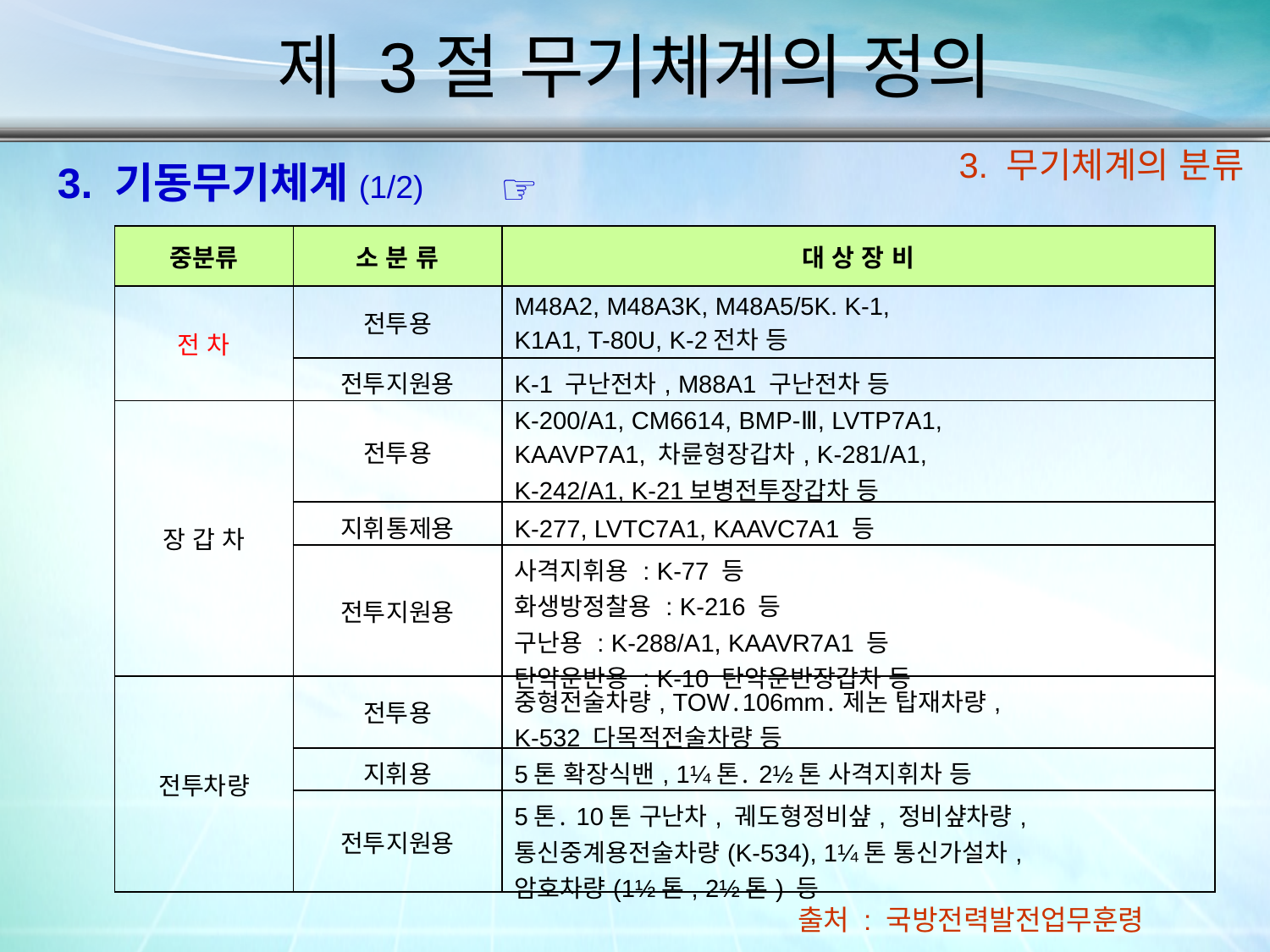

제 3절 무기체계의 정의
3. 무기체계의 분류
3. 기동무기체계(1/2)
☞
| 중분류 | 소 분 류 | 대 상 장 비 |
| --- | --- | --- |
| 전 차 | 전투용 | M48A2, M48A3K, M48A5/5K. K-1, K1A1, T-80U, K-2전차 등 |
|  | 전투지원용 | K-1 구난전차, M88A1 구난전차 등 |
| 장 갑 차 | 전투용 | K-200/A1, CM6614, BMP-Ⅲ, LVTP7A1, KAAVP7A1, 차륜형장갑차, K-281/A1, K-242/A1, K-21보병전투장갑차 등 |
|  | 지휘통제용 | K-277, LVTC7A1, KAAVC7A1 등 |
|  | 전투지원용 | 사격지휘용 : K-77 등 화생방정찰용 : K-216 등 구난용 : K-288/A1, KAAVR7A1 등 탄약운반용 : K-10 탄약운반장갑차 등 |
| 전투차량 | 전투용 | 중형전술차량, TOW․106mm․제논 탑재차량, K-532 다목적전술차량 등 |
|  | 지휘용 | 5톤 확장식밴, 1¼톤․2½톤 사격지휘차 등 |
|  | 전투지원용 | 5톤․10톤 구난차, 궤도형정비샾, 정비샾차량, 통신중계용전술차량(K-534), 1¼톤 통신가설차, 암호차량(1½톤, 2½톤) 등 |
출처 : 국방전력발전업무훈령